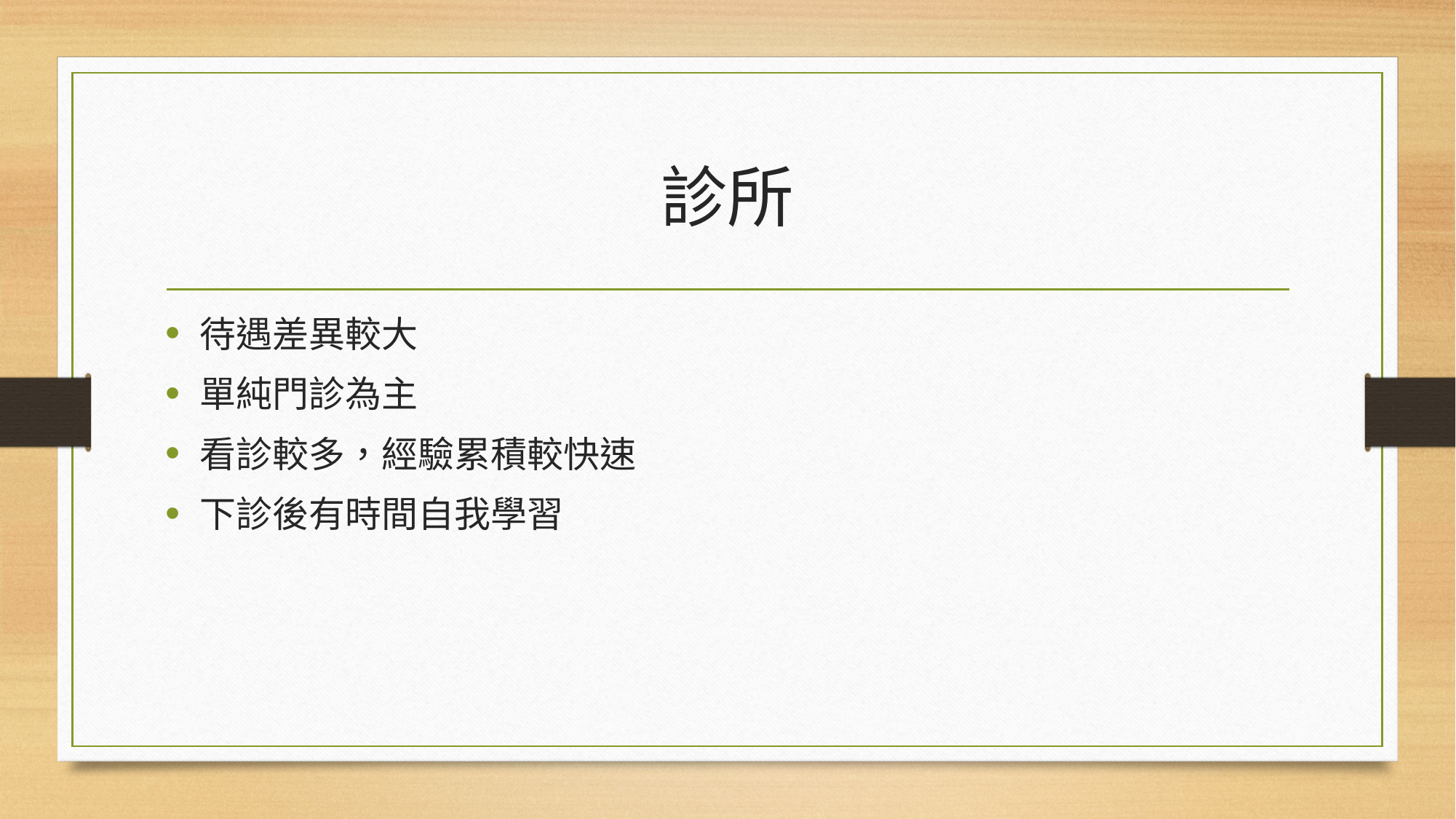

# 診所
待遇差異較大
單純門診為主
看診較多，經驗累積較快速
下診後有時間自我學習